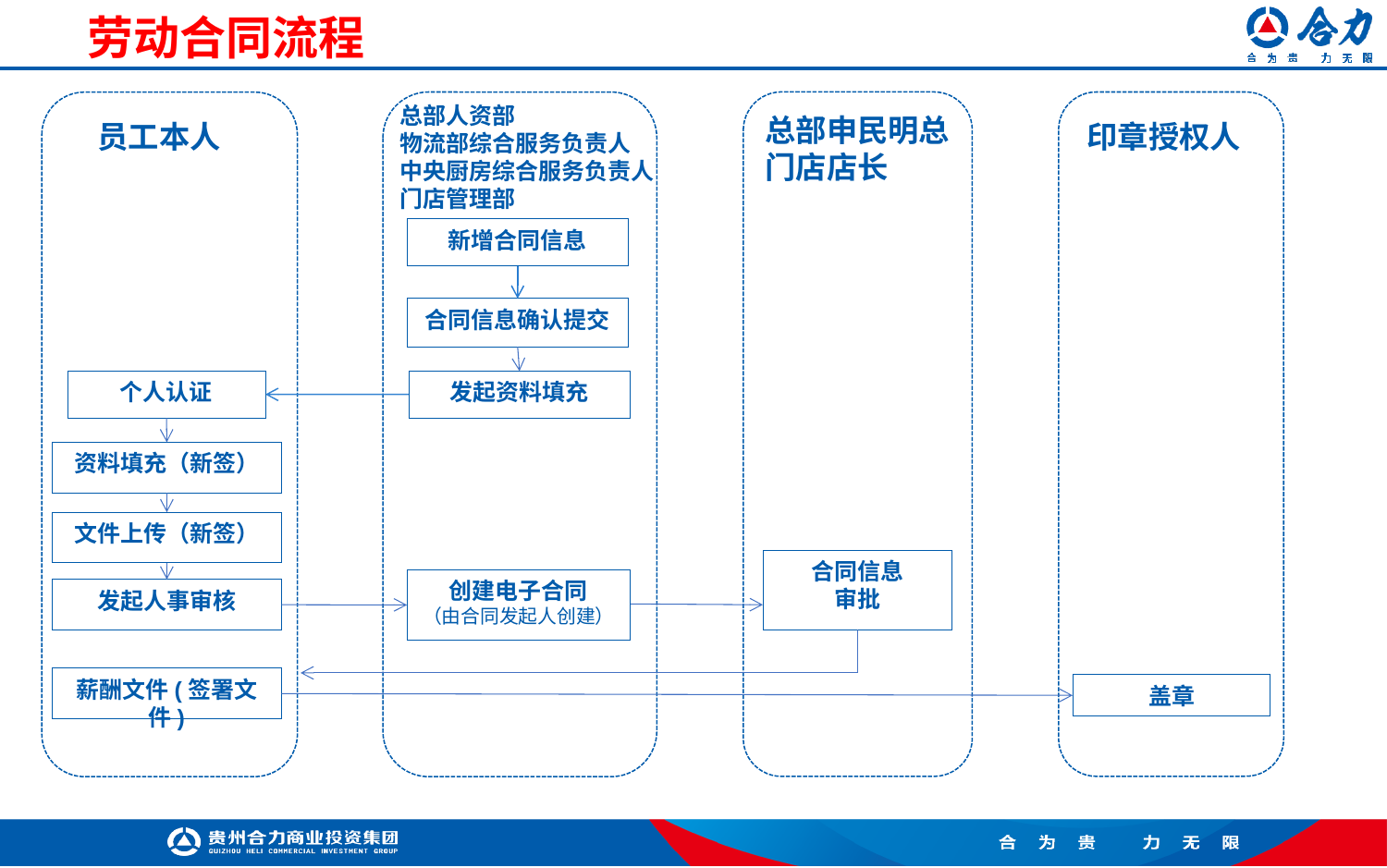

劳动合同流程

总部人资部
物流部综合服务负责人
中央厨房综合服务负责人
门店管理部
总部申民明总
门店店长
员工本人
印章授权人
新增合同信息
合同信息确认提交
个人认证
发起资料填充
资料填充（新签）
文件上传（新签）
合同信息
审批
创建电子合同
（由合同发起人创建）
发起人事审核
薪酬文件(签署文件)
盖章